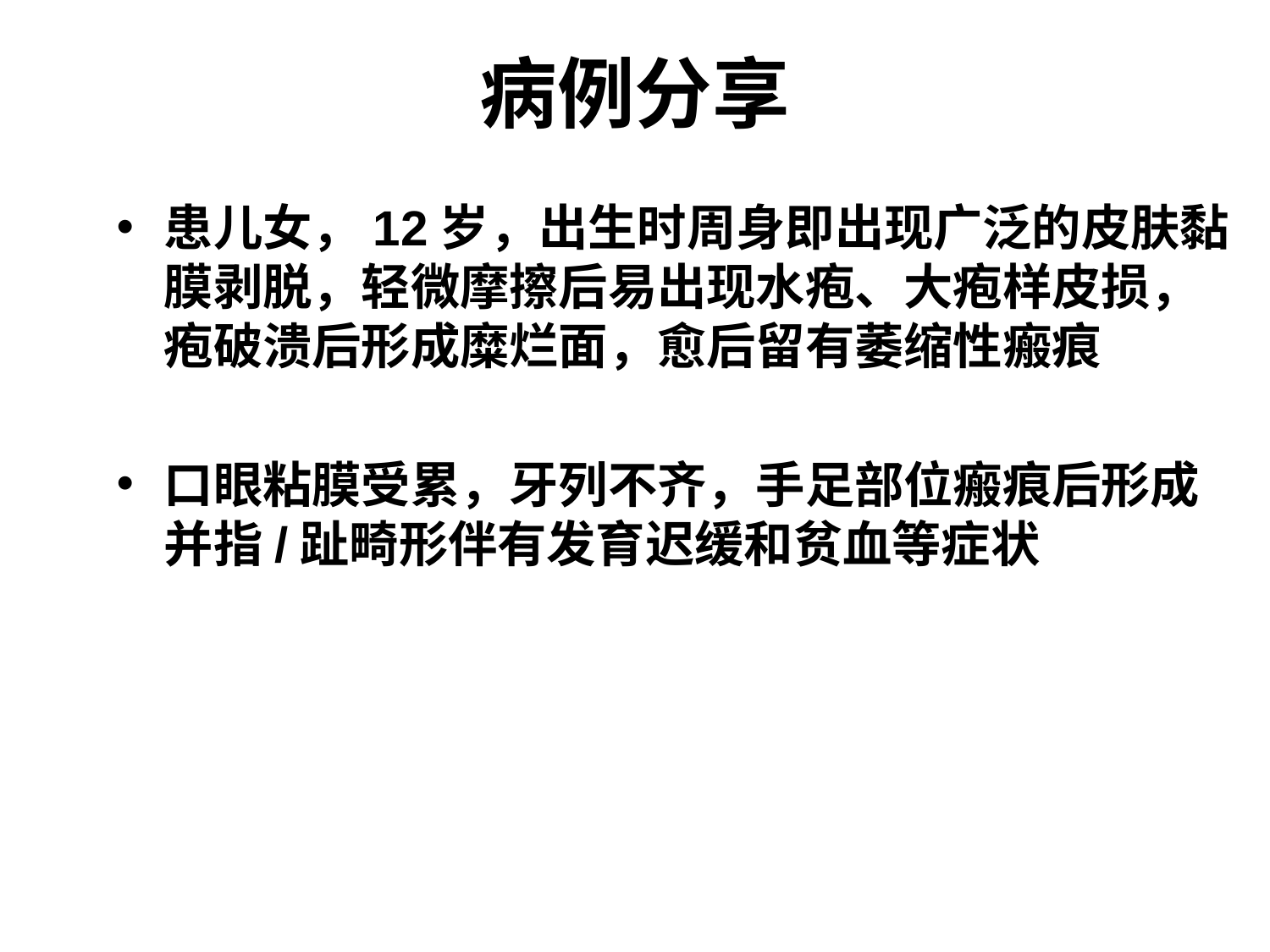

# 病例分享
患儿女，12岁，出生时周身即出现广泛的皮肤黏膜剥脱，轻微摩擦后易出现水疱、大疱样皮损，疱破溃后形成糜烂面，愈后留有萎缩性瘢痕

口眼粘膜受累，牙列不齐，手足部位瘢痕后形成并指/趾畸形伴有发育迟缓和贫血等症状